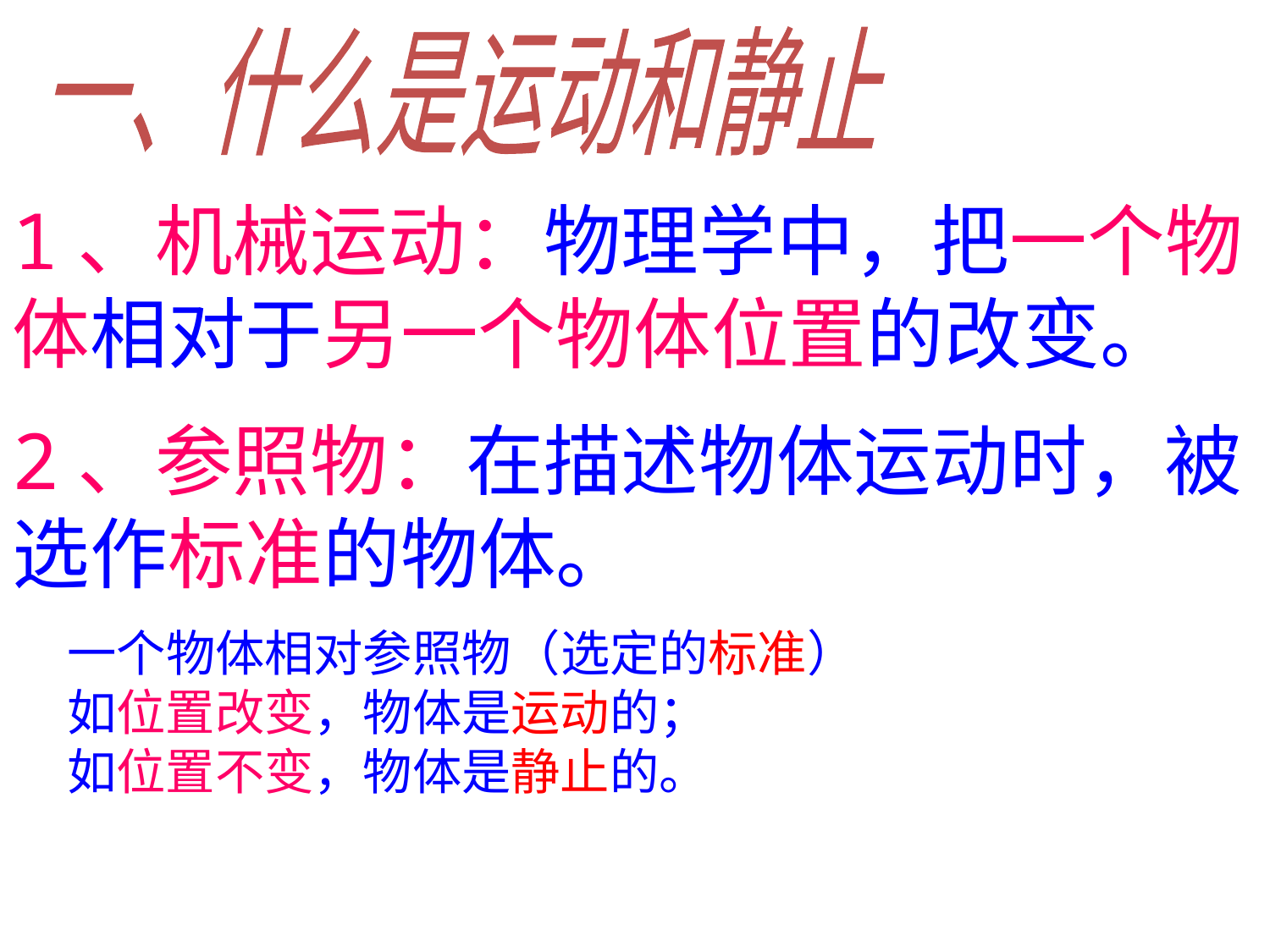

一、什么是运动和静止
1、机械运动：物理学中，把一个物体相对于另一个物体位置的改变。
2、参照物：在描述物体运动时，被选作标准的物体。
一个物体相对参照物（选定的标准）
如位置改变，物体是运动的；
如位置不变，物体是静止的。